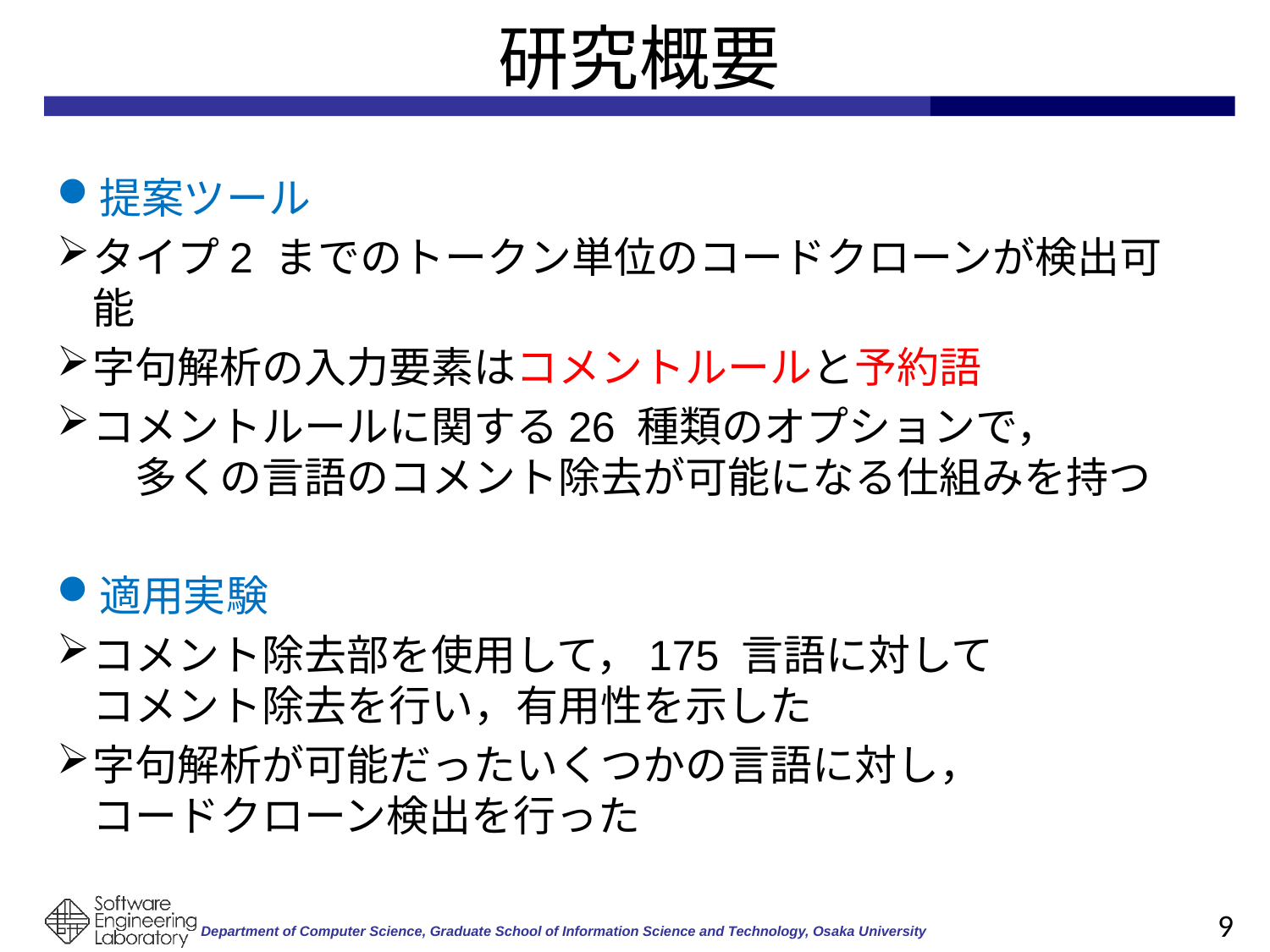

# 研究概要
提案ツール
タイプ2 までのトークン単位のコードクローンが検出可能
字句解析の入力要素はコメントルールと予約語
コメントルールに関する26 種類のオプションで，　　　　多くの言語のコメント除去が可能になる仕組みを持つ

適用実験
コメント除去部を使用して，175 言語に対して　　　　コメント除去を行い，有用性を示した
字句解析が可能だったいくつかの言語に対し，　　　　　コードクローン検出を行った
9